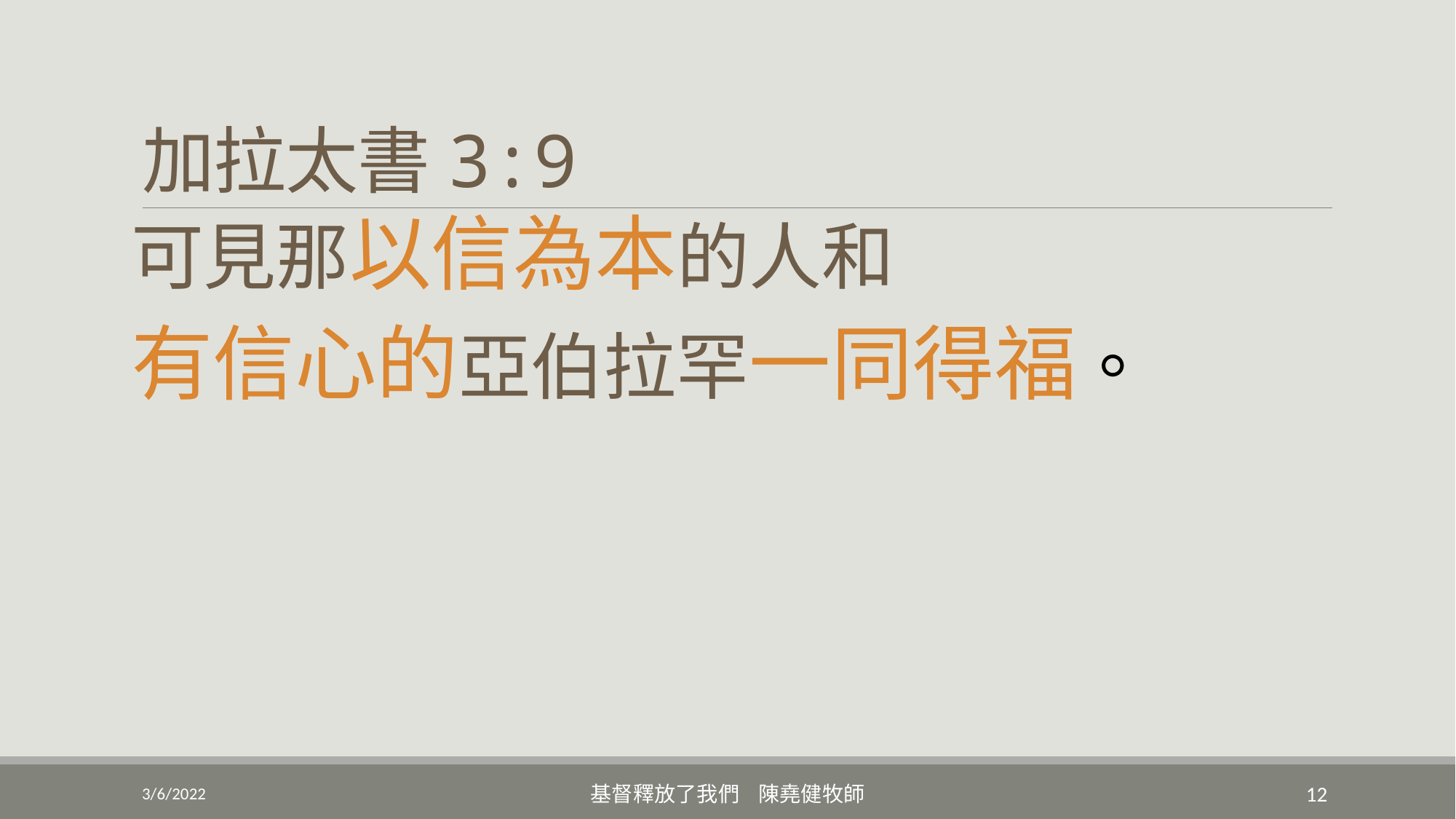

# 加拉太書3:9
可見那以信為本的人和
有信心的亞伯拉罕一同得福。
3/6/2022
基督釋放了我們    陳堯健牧師
12